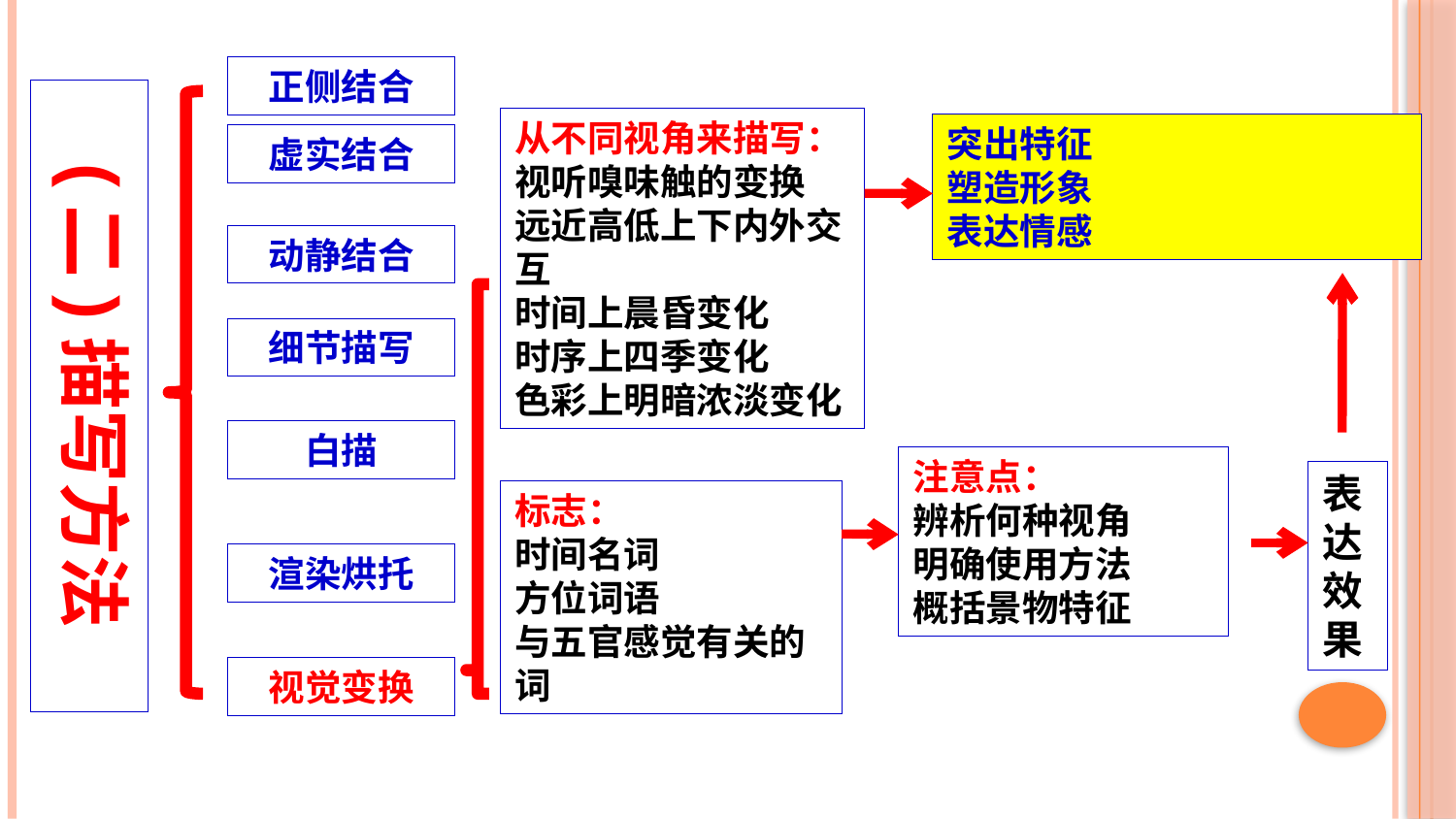

正侧结合
(二)描写方法

从不同视角来描写：
视听嗅味触的变换
远近高低上下内外交互
时间上晨昏变化
时序上四季变化
色彩上明暗浓淡变化
突出特征
塑造形象
表达情感
虚实结合
动静结合

细节描写
白描
注意点：
辨析何种视角
明确使用方法
概括景物特征
表达效果
标志：
时间名词
方位词语
与五官感觉有关的词
渲染烘托
视觉变换